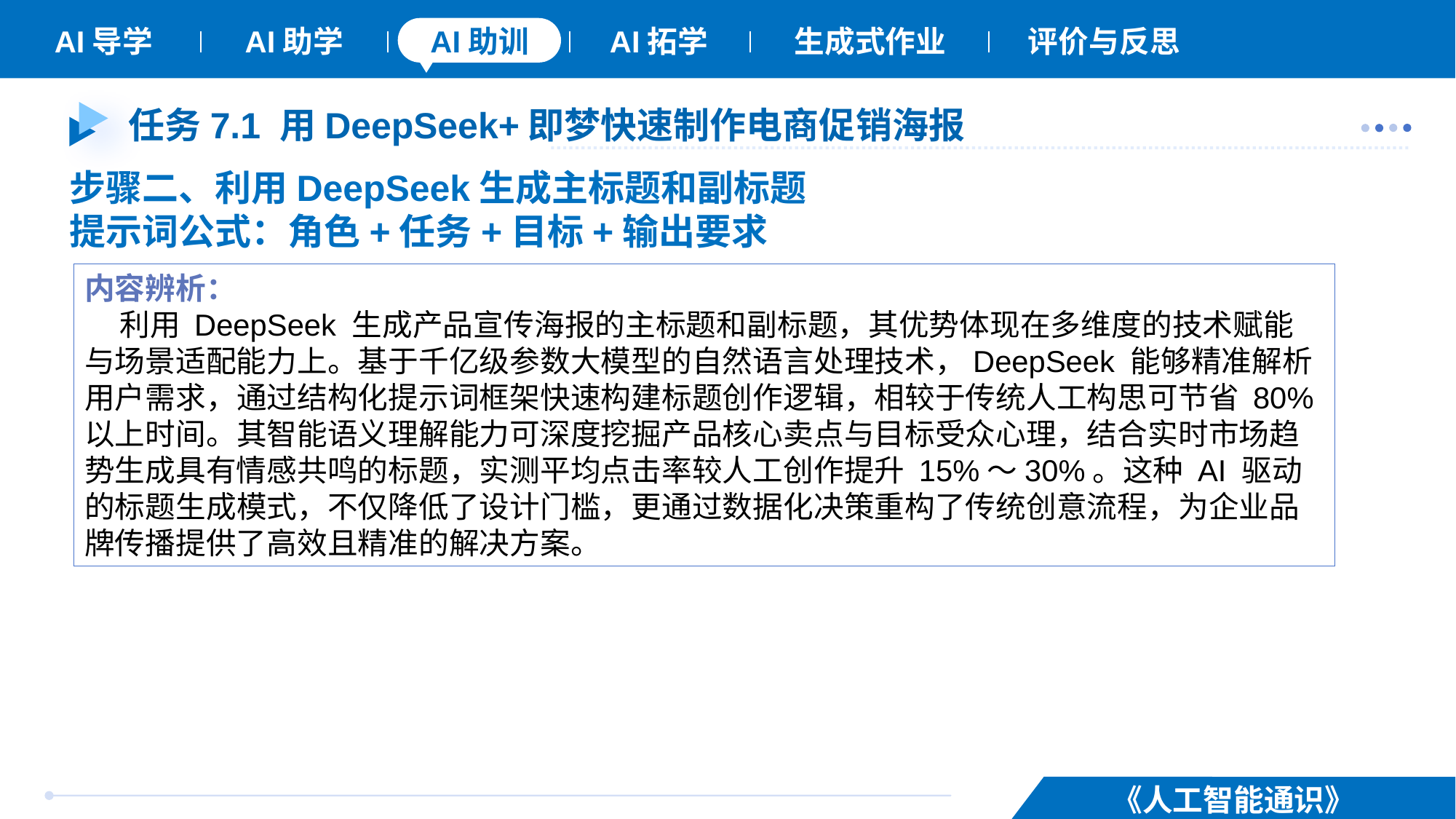

# 任务7.1 用DeepSeek+即梦快速制作电商促销海报
步骤二、利用DeepSeek生成主标题和副标题
提示词公式：角色+任务+目标+输出要求
内容辨析：
    利用 DeepSeek 生成产品宣传海报的主标题和副标题，其优势体现在多维度的技术赋能与场景适配能力上。基于千亿级参数大模型的自然语言处理技术，DeepSeek 能够精准解析用户需求，通过结构化提示词框架快速构建标题创作逻辑，相较于传统人工构思可节省 80% 以上时间。其智能语义理解能力可深度挖掘产品核心卖点与目标受众心理，结合实时市场趋势生成具有情感共鸣的标题，实测平均点击率较人工创作提升 15%～30%。这种 AI 驱动的标题生成模式，不仅降低了设计门槛，更通过数据化决策重构了传统创意流程，为企业品牌传播提供了高效且精准的解决方案。